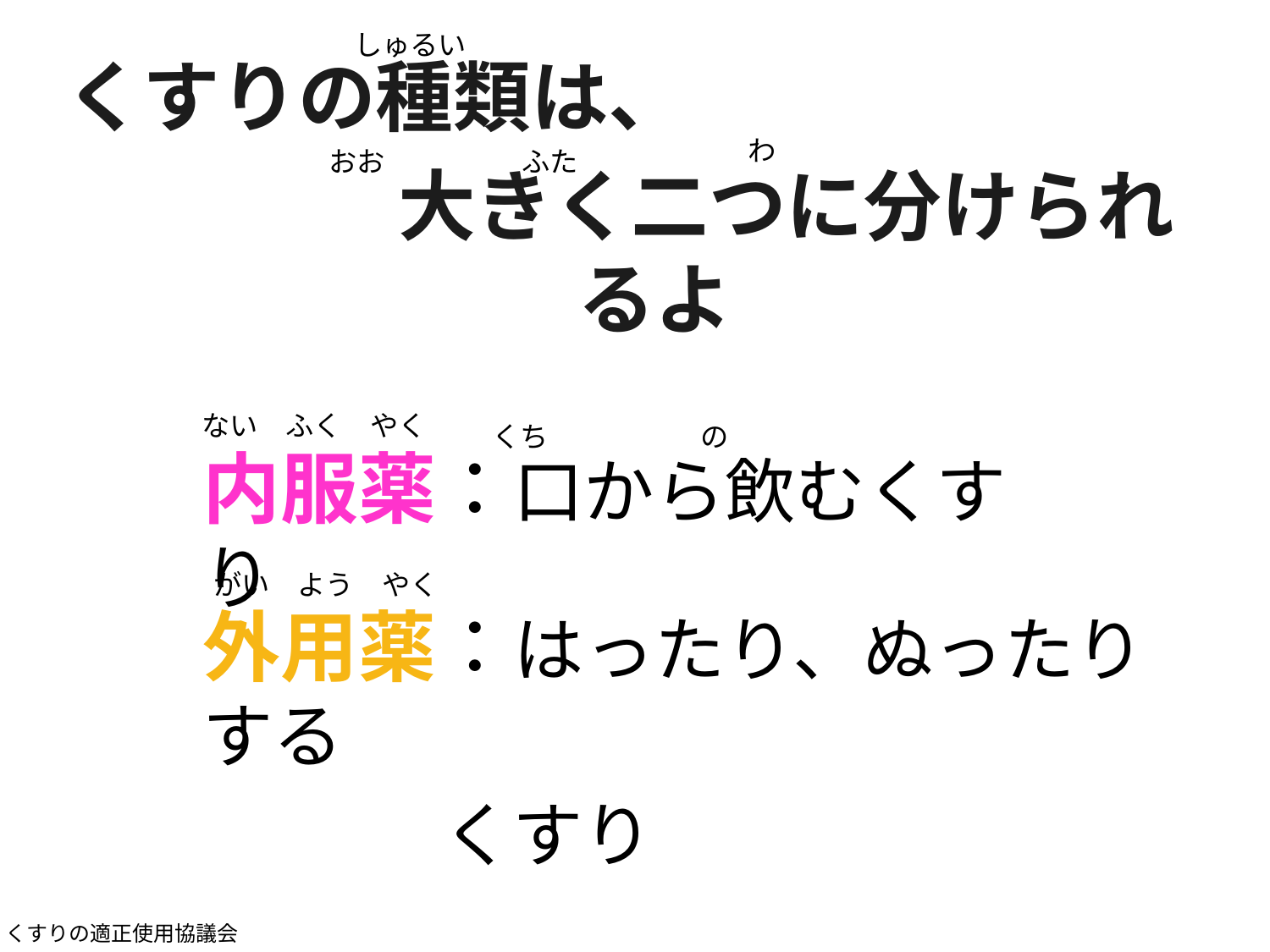

しゅるい
くすりの種類は、
　　　　大きく二つに分けられるよ
わ
おお
ふた
ない　ふく　やく
くち
の
内服薬：口から飲むくすり
がい　よう　やく
外用薬：はったり、ぬったりする
              くすり
くすりの適正使用協議会